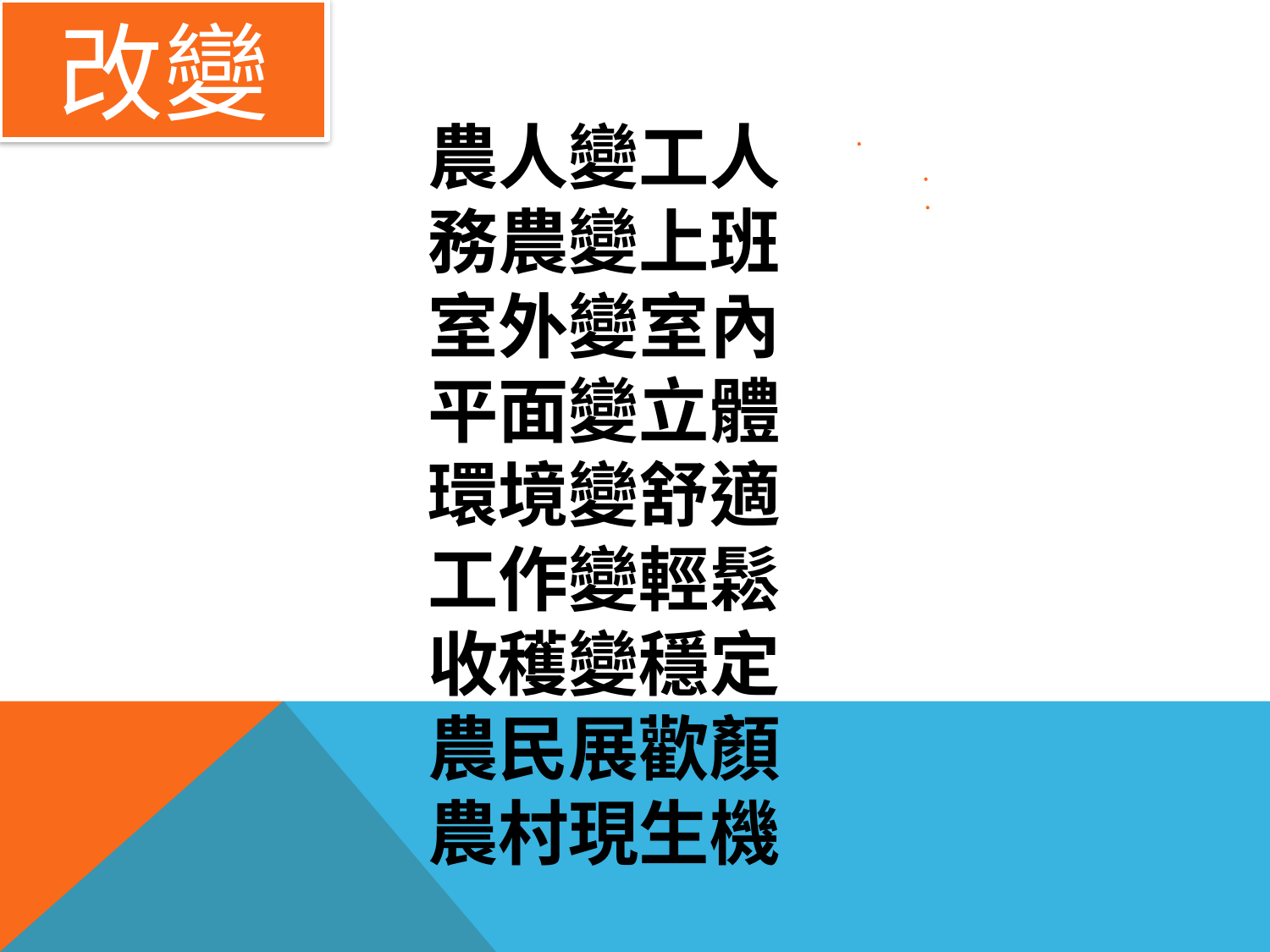

改變
工作
改變
農人變工人
務農變上班
室外變室內
平面變立體
環境變舒適
工作變輕鬆
收穫變穩定農民展歡顏
農村現生機